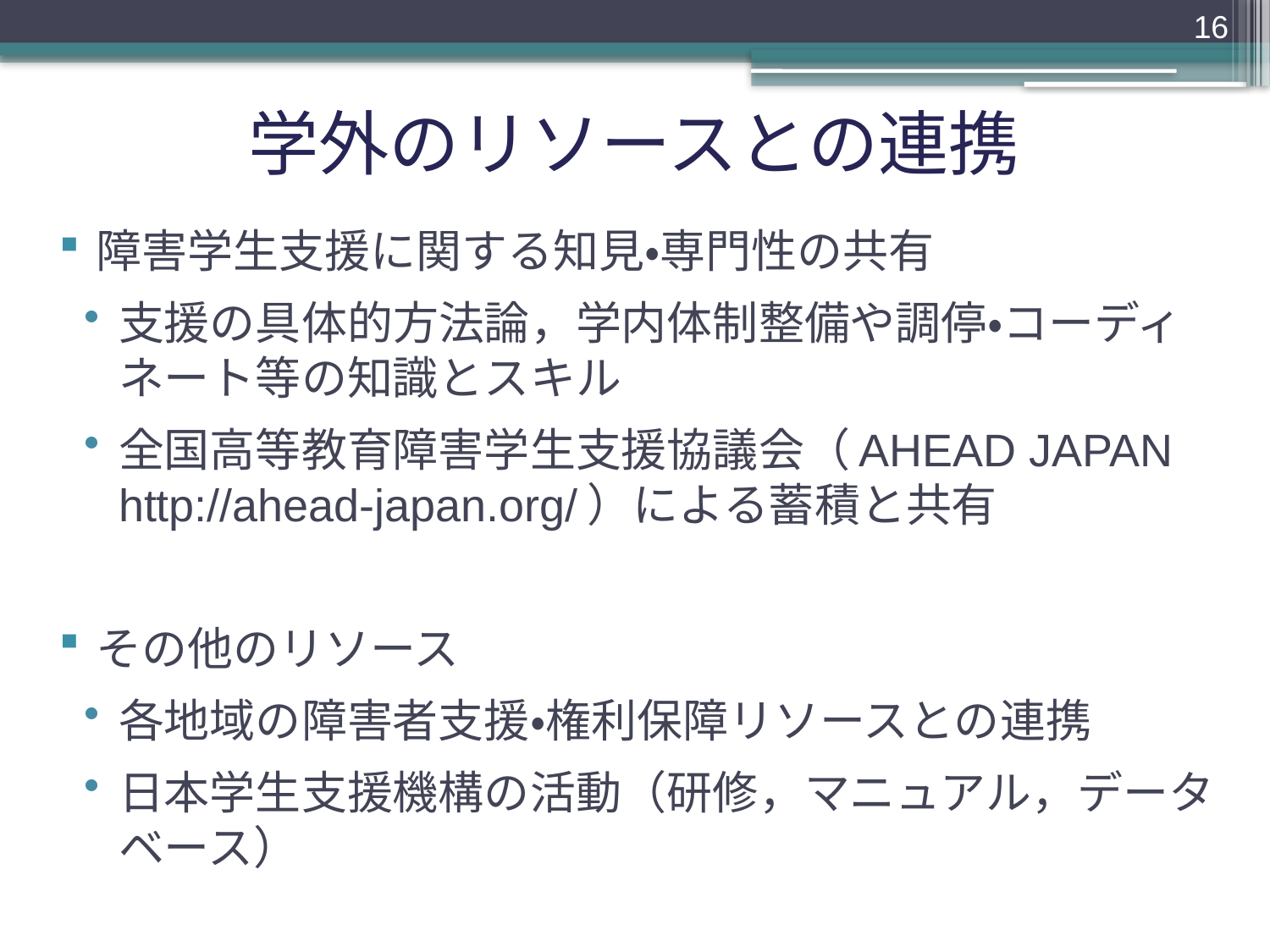

16
# 学外のリソースとの連携
障害学生支援に関する知見・専門性の共有
支援の具体的方法論，学内体制整備や調停・コーディネート等の知識とスキル
全国高等教育障害学生支援協議会（AHEAD JAPAN http://ahead-japan.org/）による蓄積と共有

その他のリソース
各地域の障害者支援・権利保障リソースとの連携
日本学生支援機構の活動（研修，マニュアル，データベース）